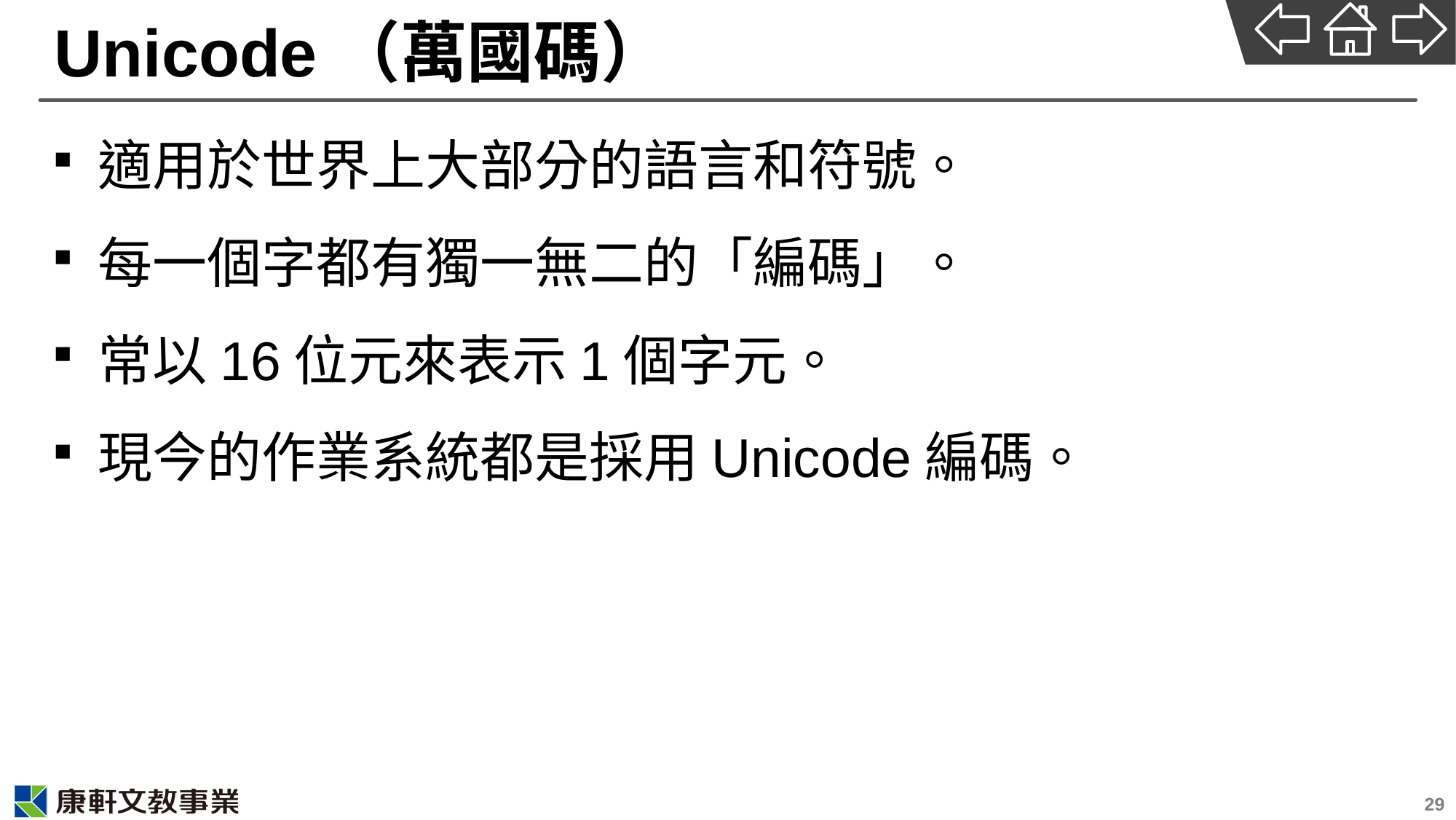

# Unicode（萬國碼）
適用於世界上大部分的語言和符號。
每一個字都有獨一無二的「編碼」。
常以16位元來表示1個字元。
現今的作業系統都是採用Unicode編碼。
29